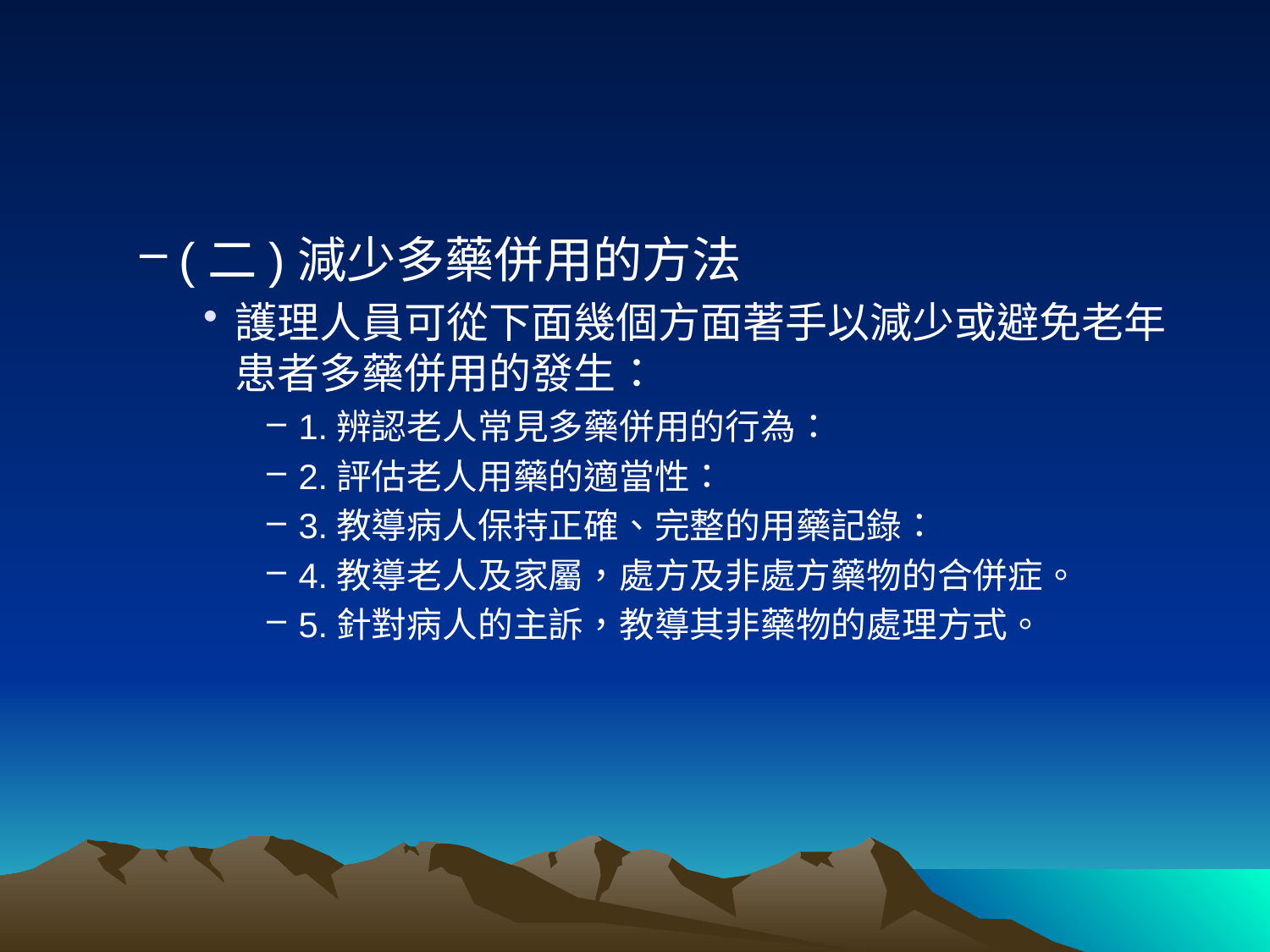

#
(二)減少多藥併用的方法
護理人員可從下面幾個方面著手以減少或避免老年患者多藥併用的發生：
1.辨認老人常見多藥併用的行為：
2.評估老人用藥的適當性：
3.教導病人保持正確、完整的用藥記錄：
4.教導老人及家屬，處方及非處方藥物的合併症。
5.針對病人的主訴，教導其非藥物的處理方式。